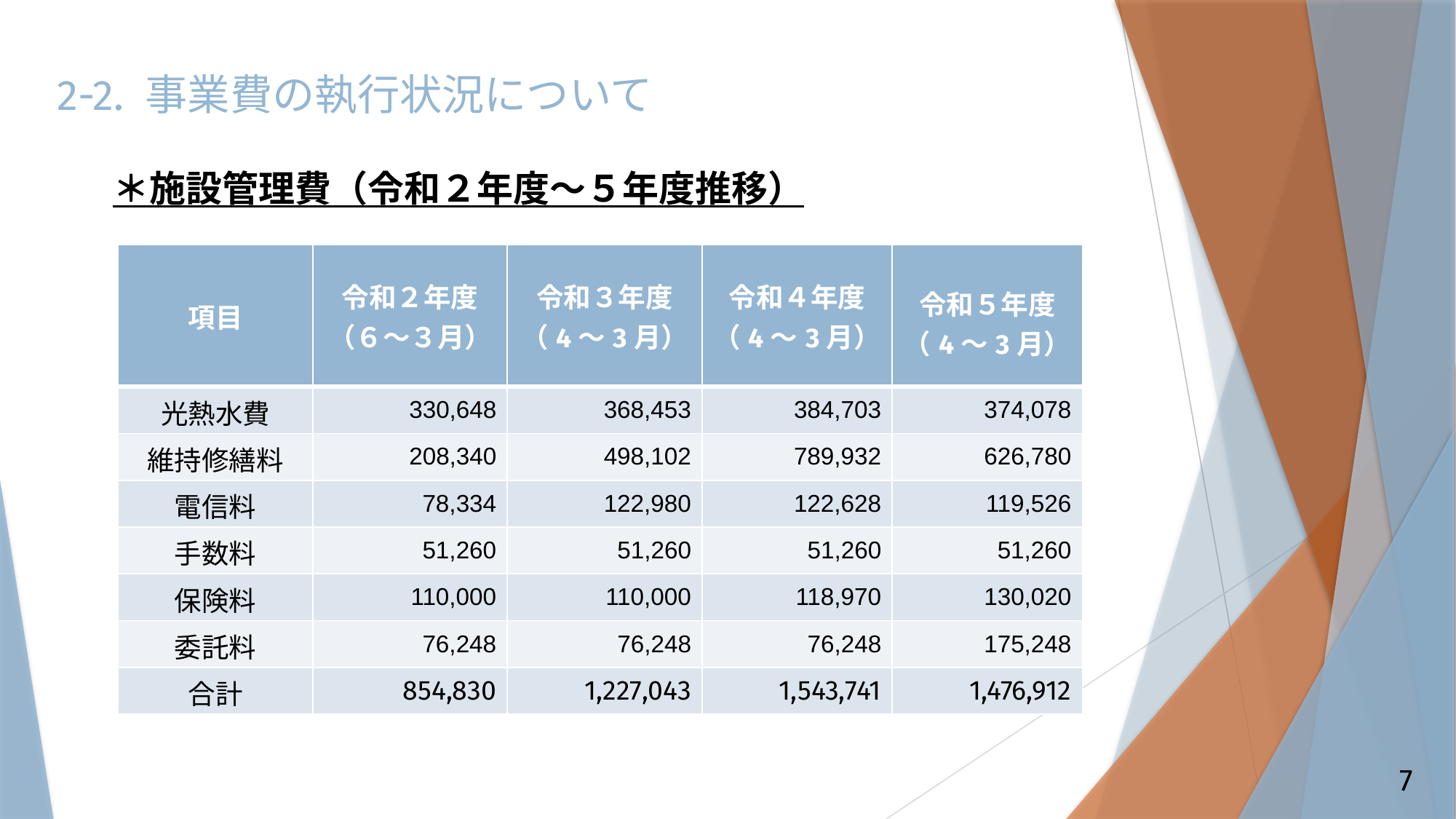

2-2. 事業費の執行状況について
＊施設管理費（令和２年度～５年度推移）

| 項目 | 令和２年度 （６～３月） | 令和３年度 （4～3月） | 令和４年度 （4～3月） | 令和５年度 （4～3月） |
| --- | --- | --- | --- | --- |
| 光熱水費 | 330,648 | 368,453 | 384,703 | 374,078 |
| 維持修繕料 | 208,340 | 498,102 | 789,932 | 626,780 |
| 電信料 | 78,334 | 122,980 | 122,628 | 119,526 |
| 手数料 | 51,260 | 51,260 | 51,260 | 51,260 |
| 保険料 | 110,000 | 110,000 | 118,970 | 130,020 |
| 委託料 | 76,248 | 76,248 | 76,248 | 175,248 |
| 合計 | 854,830 | 1,227,043 | 1,543,741 | 1,476,912 |
7